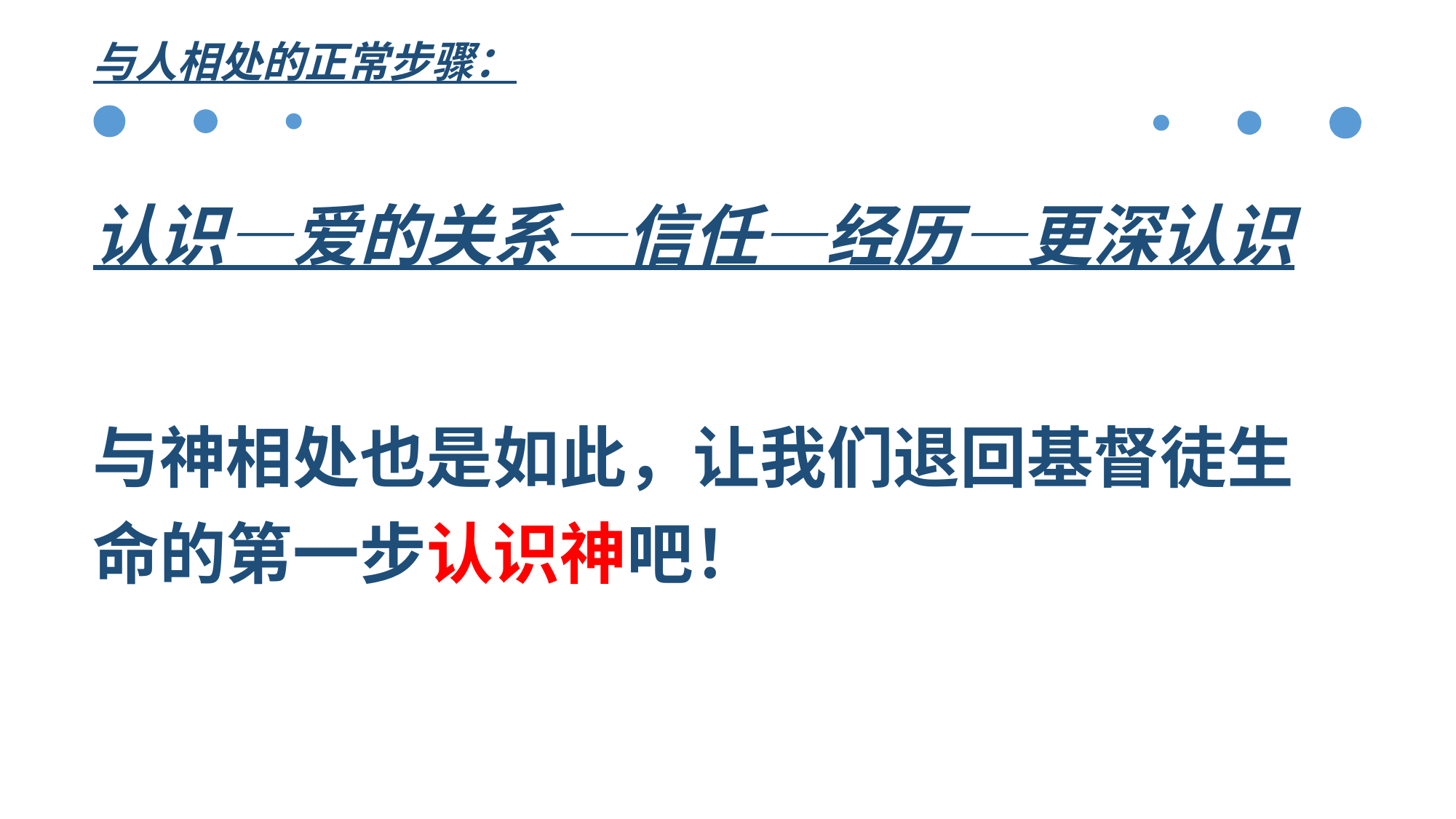

与人相处的正常步骤：

认识—爱的关系—信任—经历—更深认识

与神相处也是如此，让我们退回基督徒生命的第一步认识神吧！